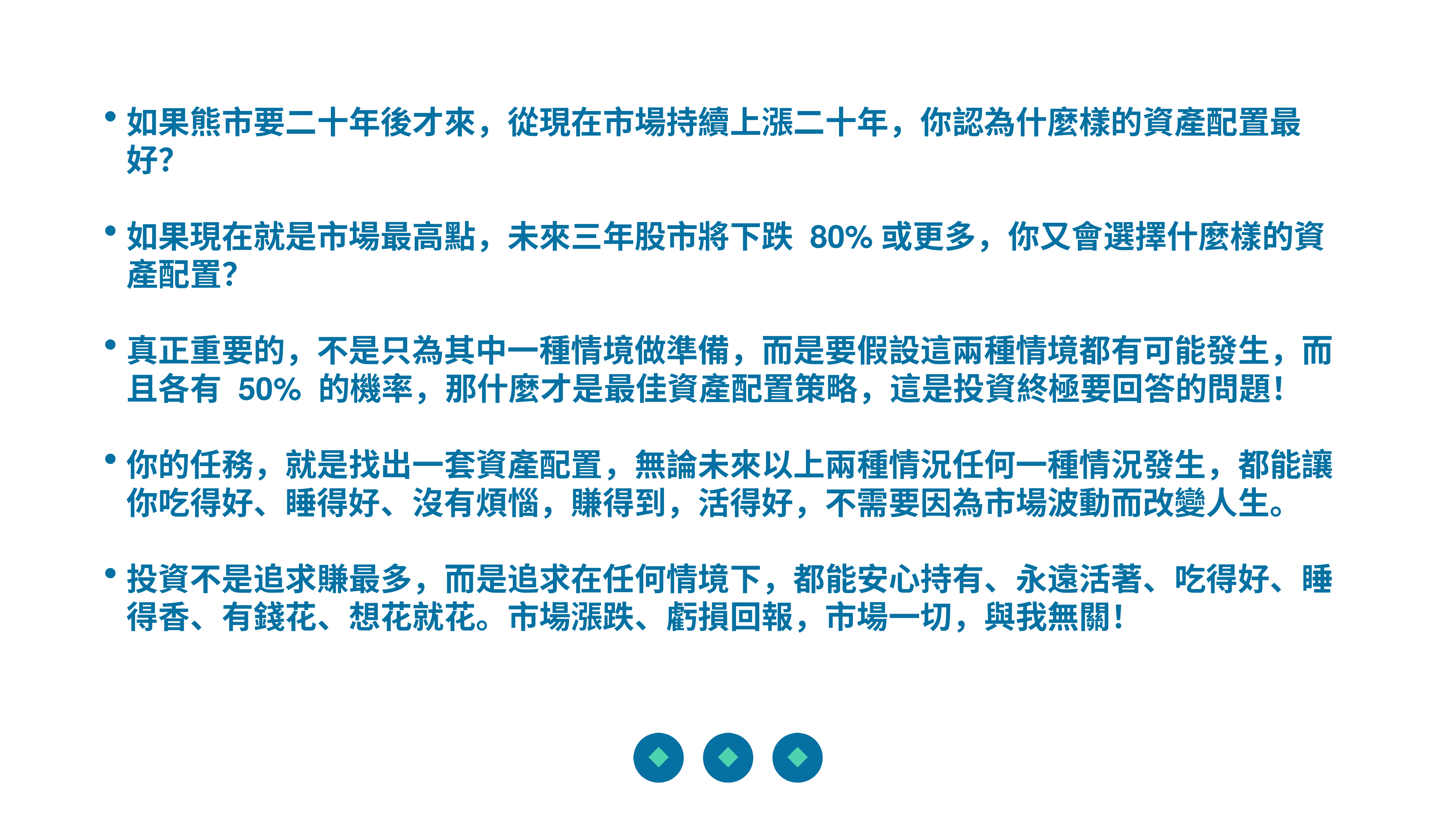

如果熊市要二十年後才來，從現在市場持續上漲二十年，你認為什麼樣的資產配置最好？

如果現在就是市場最高點，未來三年股市將下跌 80%或更多，你又會選擇什麼樣的資產配置？

真正重要的，不是只為其中一種情境做準備，而是要假設這兩種情境都有可能發生，而且各有 50% 的機率，那什麼才是最佳資產配置策略，這是投資終極要回答的問題！

你的任務，就是找出一套資產配置，無論未來以上兩種情況任何一種情況發生，都能讓你吃得好、睡得好、沒有煩惱，賺得到，活得好，不需要因為市場波動而改變人生。

投資不是追求賺最多，而是追求在任何情境下，都能安心持有、永遠活著、吃得好、睡得香、有錢花、想花就花。市場漲跌、虧損回報，市場一切，與我無關！